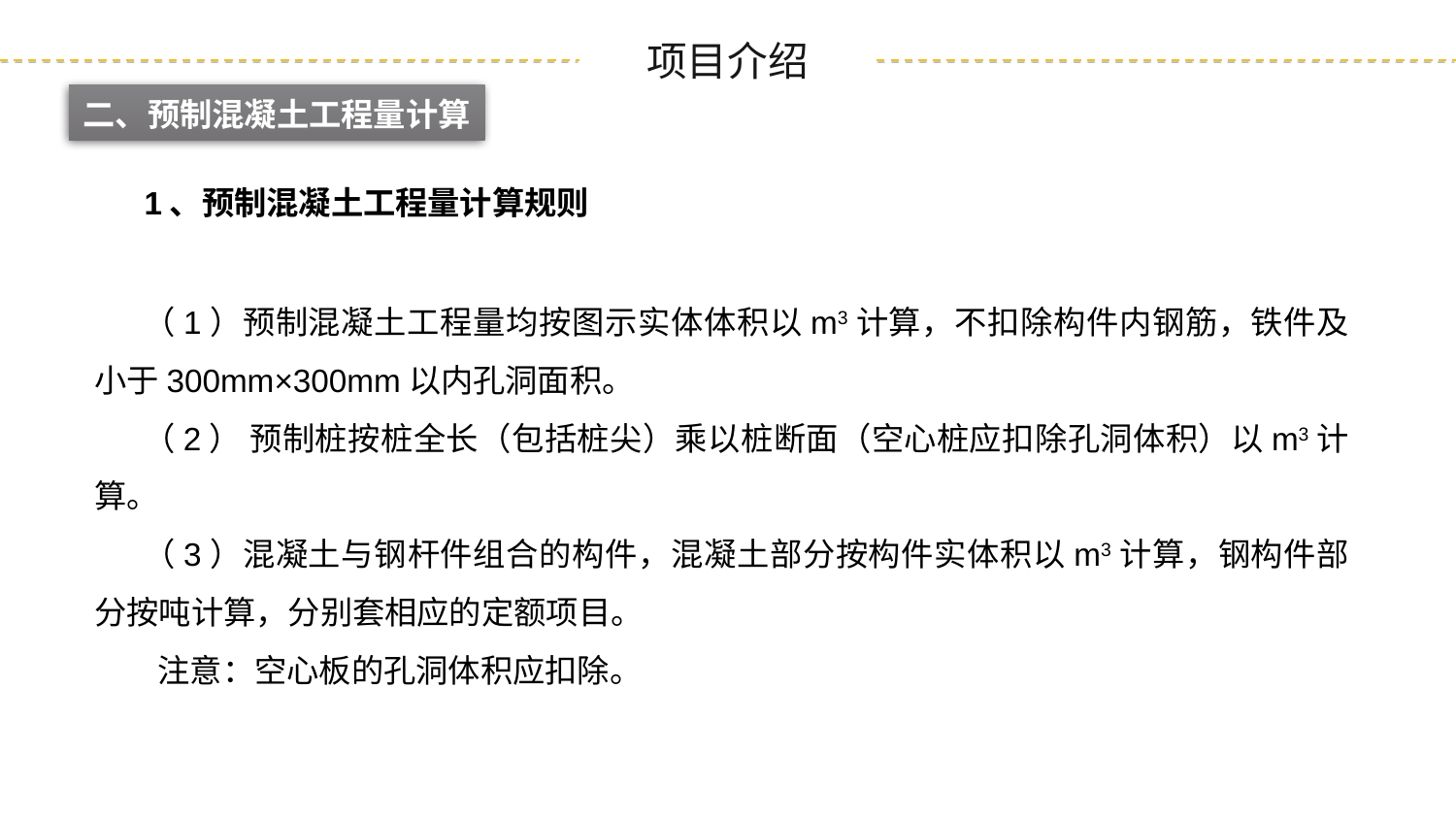

二、预制混凝土工程量计算
1、预制混凝土工程量计算规则
（1）预制混凝土工程量均按图示实体体积以m3计算，不扣除构件内钢筋，铁件及小于300mm×300mm以内孔洞面积。
（2） 预制桩按桩全长（包括桩尖）乘以桩断面（空心桩应扣除孔洞体积）以m3计算。
（3）混凝土与钢杆件组合的构件，混凝土部分按构件实体积以m3计算，钢构件部分按吨计算，分别套相应的定额项目。
 注意：空心板的孔洞体积应扣除。